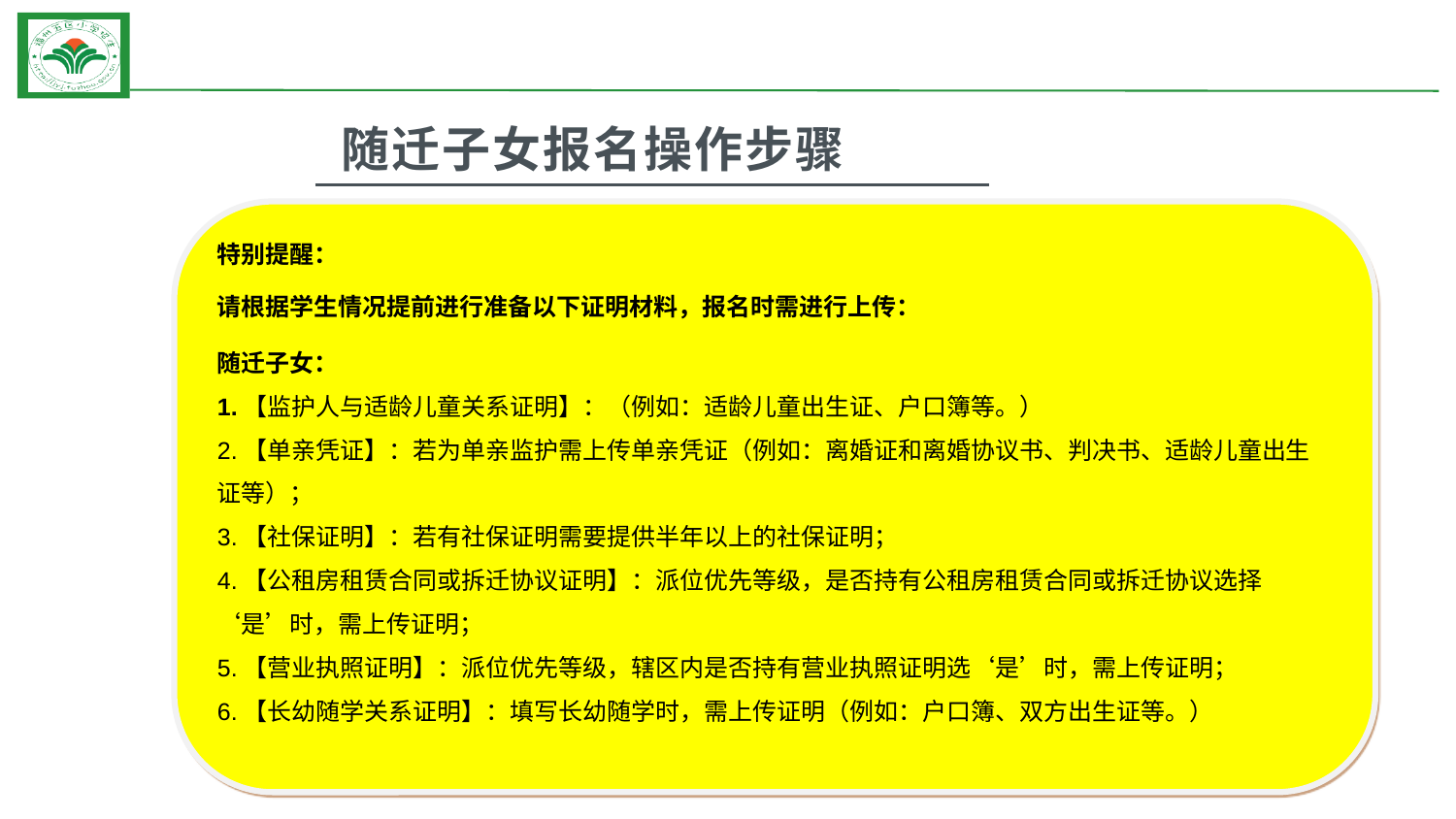

随迁子女报名操作步骤
特别提醒：
请根据学生情况提前进行准备以下证明材料，报名时需进行上传：
随迁子女：
1.【监护人与适龄儿童关系证明】：（例如：适龄儿童出生证、户口簿等。）
2.【单亲凭证】：若为单亲监护需上传单亲凭证（例如：离婚证和离婚协议书、判决书、适龄儿童出生证等）；
3.【社保证明】：若有社保证明需要提供半年以上的社保证明；
4.【公租房租赁合同或拆迁协议证明】：派位优先等级，是否持有公租房租赁合同或拆迁协议选择‘是’时，需上传证明；
5.【营业执照证明】：派位优先等级，辖区内是否持有营业执照证明选‘是’时，需上传证明；
6.【长幼随学关系证明】：填写长幼随学时，需上传证明（例如：户口簿、双方出生证等。）